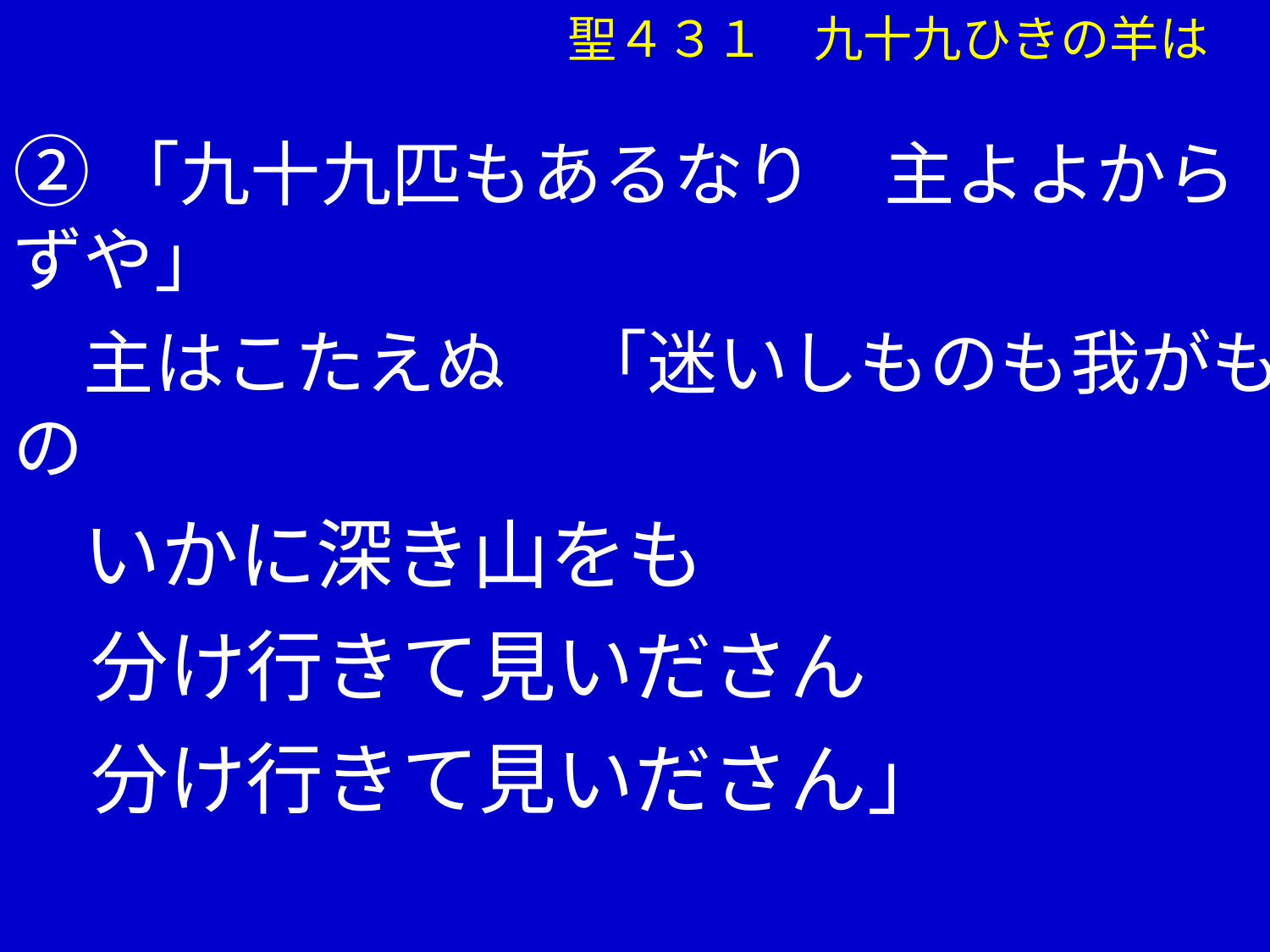

聖４３１　九十九ひきの羊は
②「九十九匹もあるなり　主よよからずや」
　主はこたえぬ　「迷いしものも我がもの
　いかに深き山をも
　分け行きて見いださん
　分け行きて見いださん」